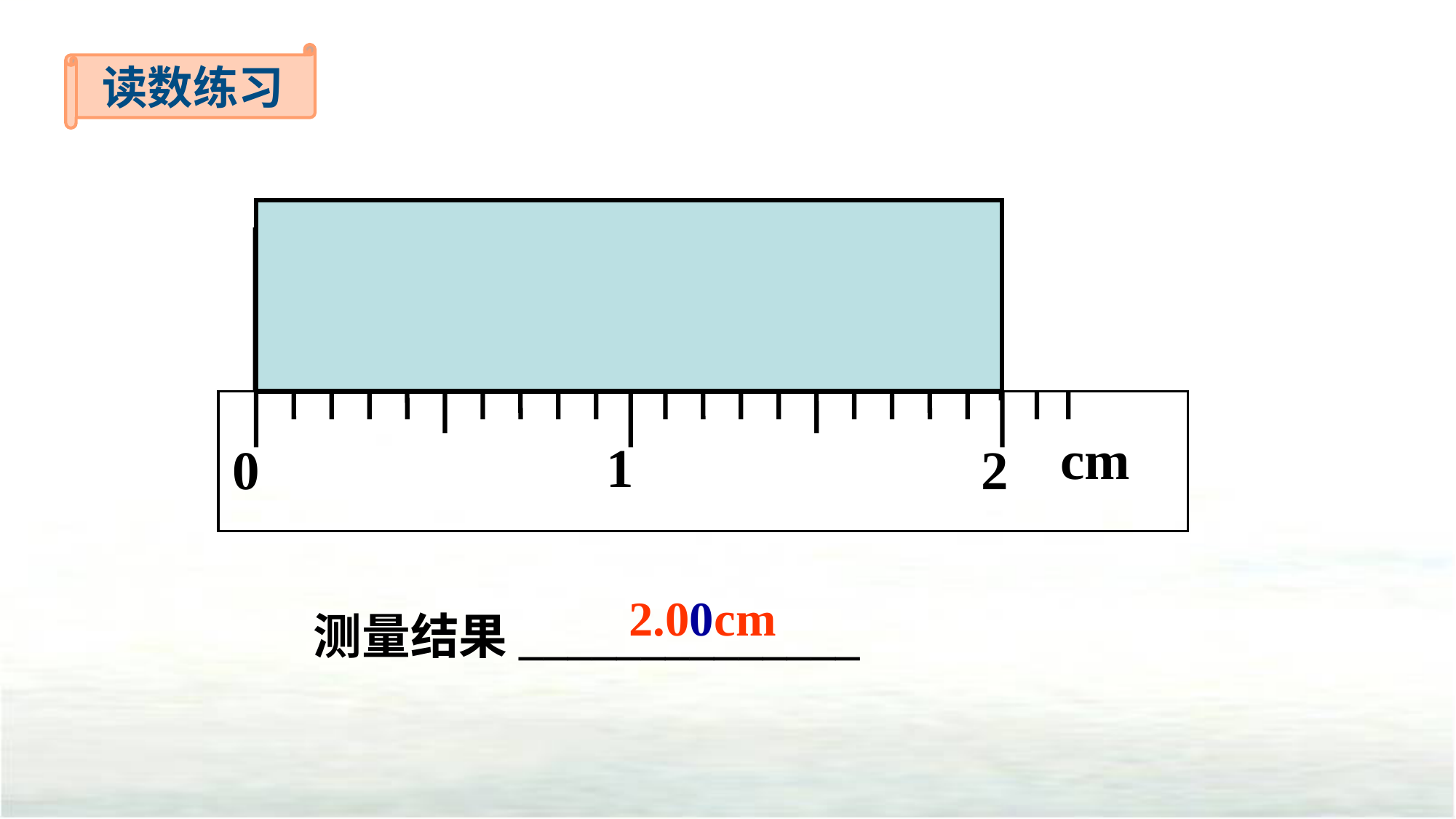

读数练习

cm
1
0
2

2.00cm
测量结果______________